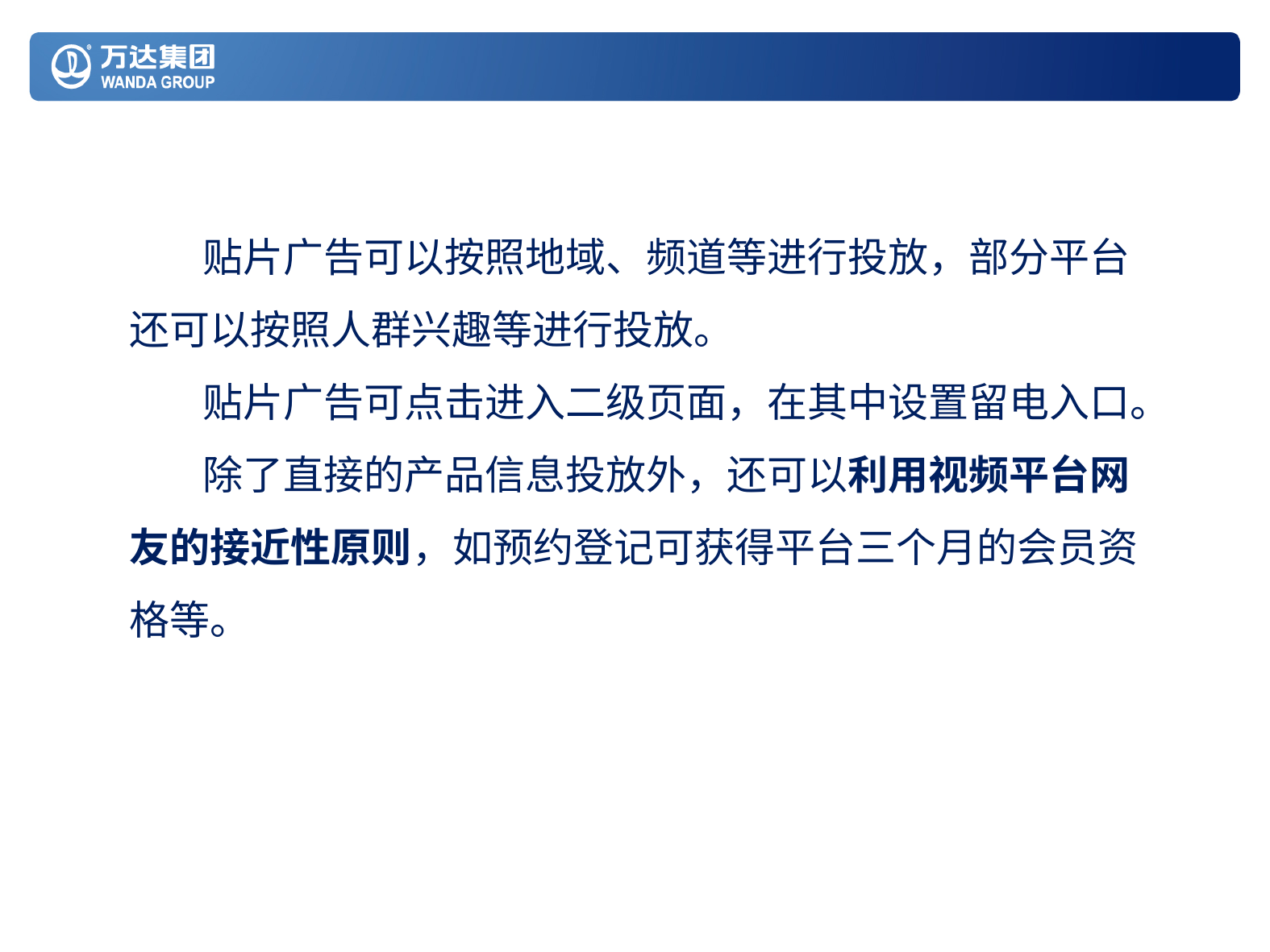

贴片广告可以按照地域、频道等进行投放，部分平台还可以按照人群兴趣等进行投放。
       贴片广告可点击进入二级页面，在其中设置留电入口。
       除了直接的产品信息投放外，还可以利用视频平台网友的接近性原则，如预约登记可获得平台三个月的会员资格等。